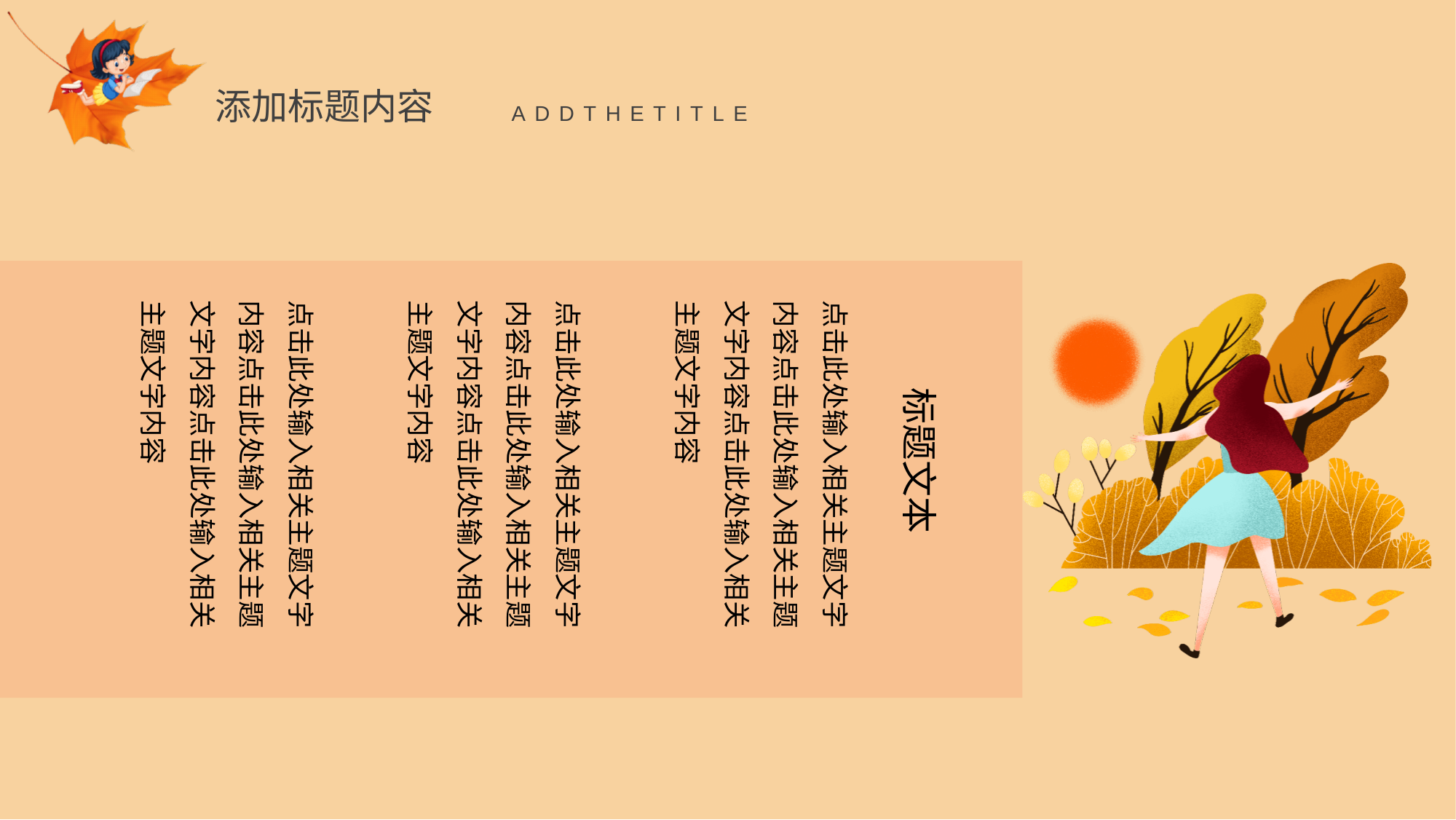

添加标题内容
ADDTHETITLE

点击此处输入相关主题文字内容点击此处输入相关主题文字内容点击此处输入相关主题文字内容

点击此处输入相关主题文字内容点击此处输入相关主题文字内容点击此处输入相关主题文字内容

点击此处输入相关主题文字内容点击此处输入相关主题文字内容点击此处输入相关主题文字内容

标题文本